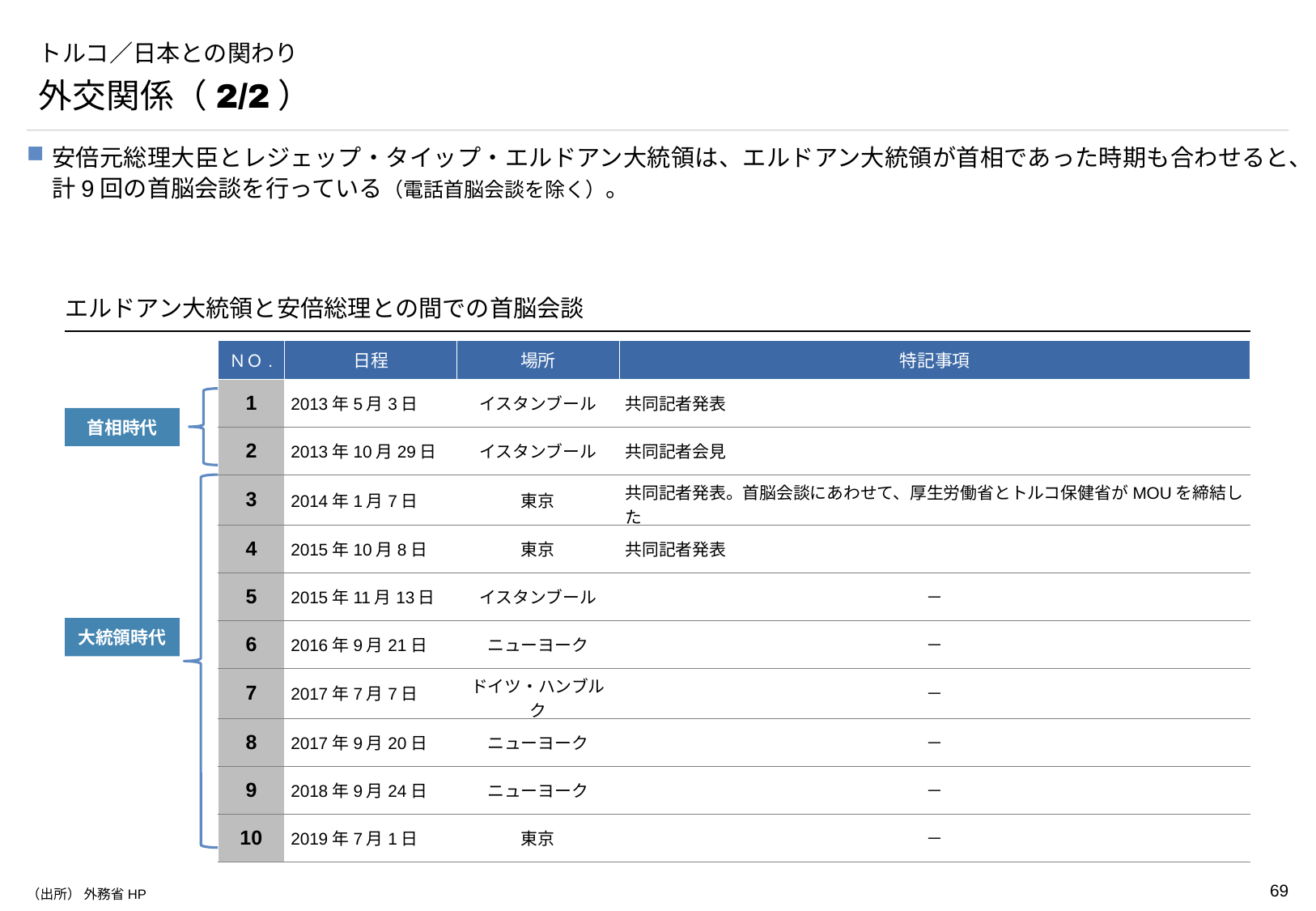

# トルコ／日本との関わり
外交関係（2/2）
安倍元総理大臣とレジェップ・タイップ・エルドアン大統領は、エルドアン大統領が首相であった時期も合わせると、計9回の首脳会談を行っている（電話首脳会談を除く）。
エルドアン大統領と安倍総理との間での首脳会談
| ＮＯ. | 日程 | 場所 | 特記事項 |
| --- | --- | --- | --- |
| 1 | 2013年5月3日 | イスタンブール | 共同記者発表 |
| 2 | 2013年10月29日 | イスタンブール | 共同記者会見 |
| 3 | 2014年1月7日 | 東京 | 共同記者発表。首脳会談にあわせて、厚生労働省とトルコ保健省がMOUを締結した |
| 4 | 2015年10月8日 | 東京 | 共同記者発表 |
| 5 | 2015年11月13日 | イスタンブール | － |
| 6 | 2016年9月21日 | ニューヨーク | － |
| 7 | 2017年7月7日 | ドイツ・ハンブルク | － |
| 8 | 2017年9月20日 | ニューヨーク | － |
| 9 | 2018年9月24日 | ニューヨーク | － |
| 10 | 2019年7月1日 | 東京 | － |

首相時代

大統領時代
（出所） 外務省HP